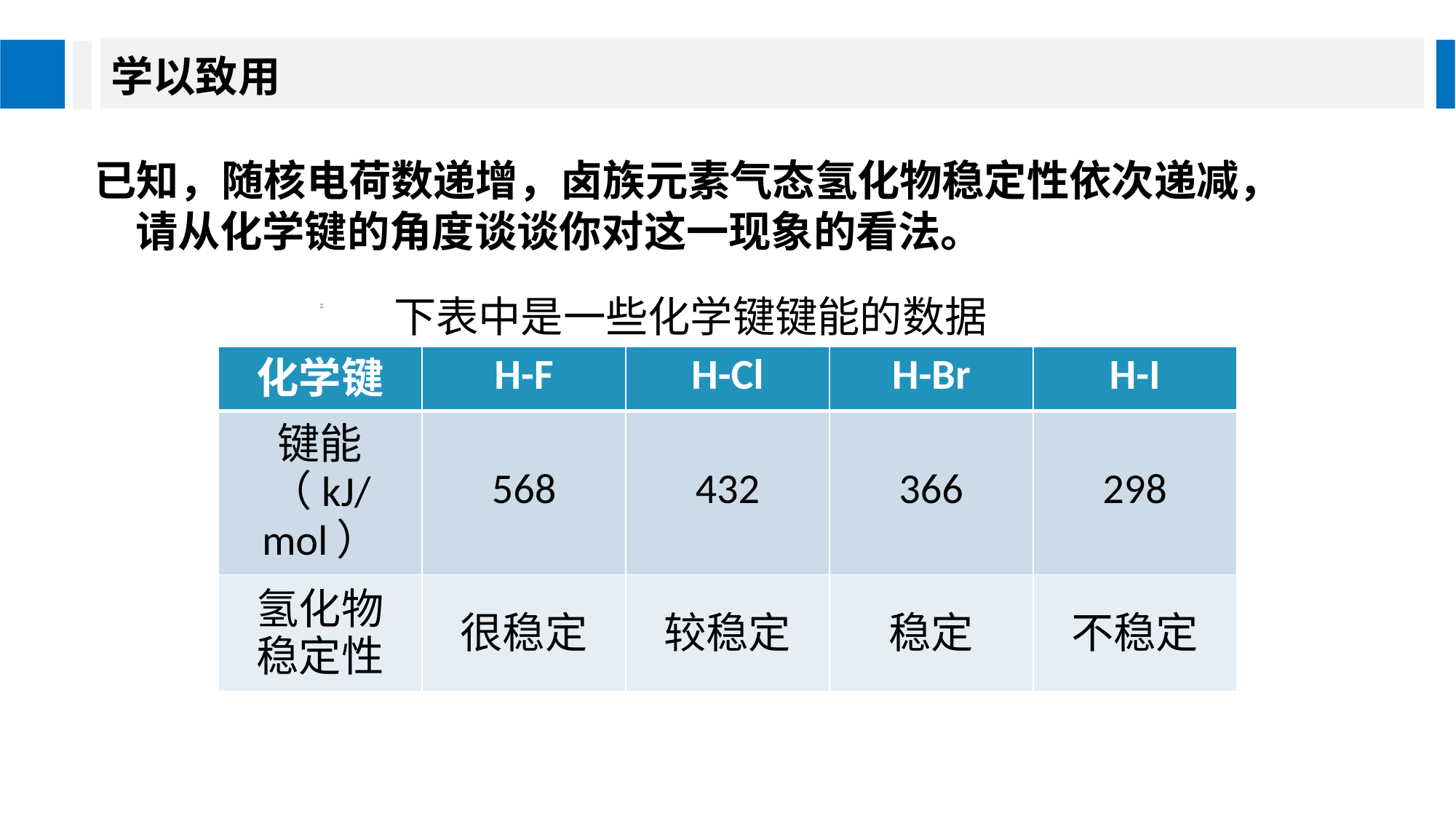

学以致用

已知，随核电荷数递增，卤族元素气态氢化物稳定性依次递减，请从化学键的角度谈谈你对这一现象的看法。
下表中是一些化学键键能的数据
宏观
（质量）
| 化学键 | H-F | H-Cl | H-Br | H-I |
| --- | --- | --- | --- | --- |
| 键能（kJ/mol） | 568 | 432 | 366 | 298 |
| 氢化物 稳定性 | 很稳定 | 较稳定 | 稳定 | 不稳定 |
    微观
（粒子数）